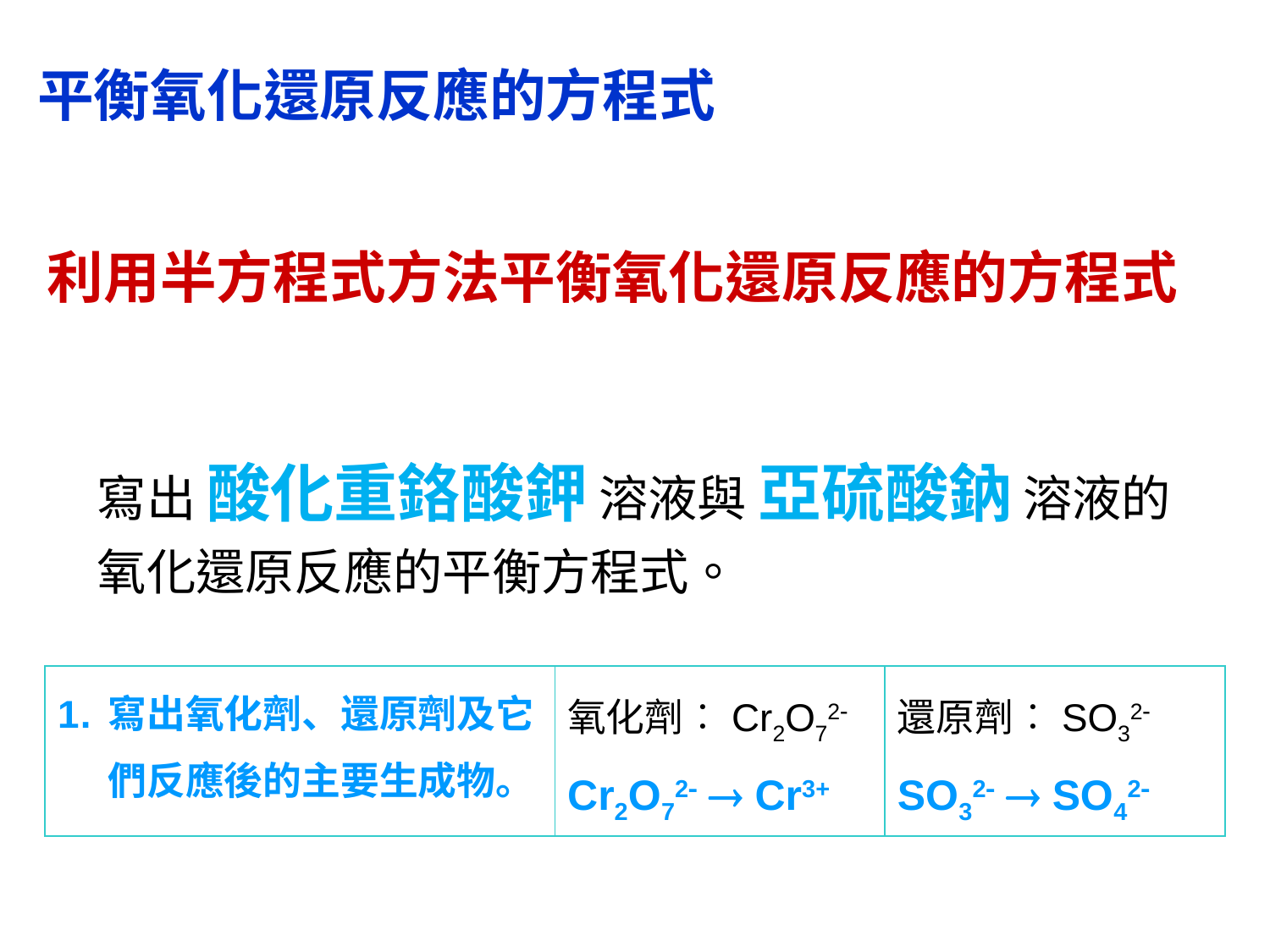

平衡氧化還原反應的方程式
利用半方程式方法平衡氧化還原反應的方程式
寫出 酸化重鉻酸鉀 溶液與 亞硫酸鈉 溶液的氧化還原反應的平衡方程式。
| 寫出氧化劑、還原劑及它們反應後的主要生成物。 |  |  |
| --- | --- | --- |
氧化劑︰Cr2O72−
還原劑︰SO32−
Cr2O72− → Cr3+
SO32− → SO42−